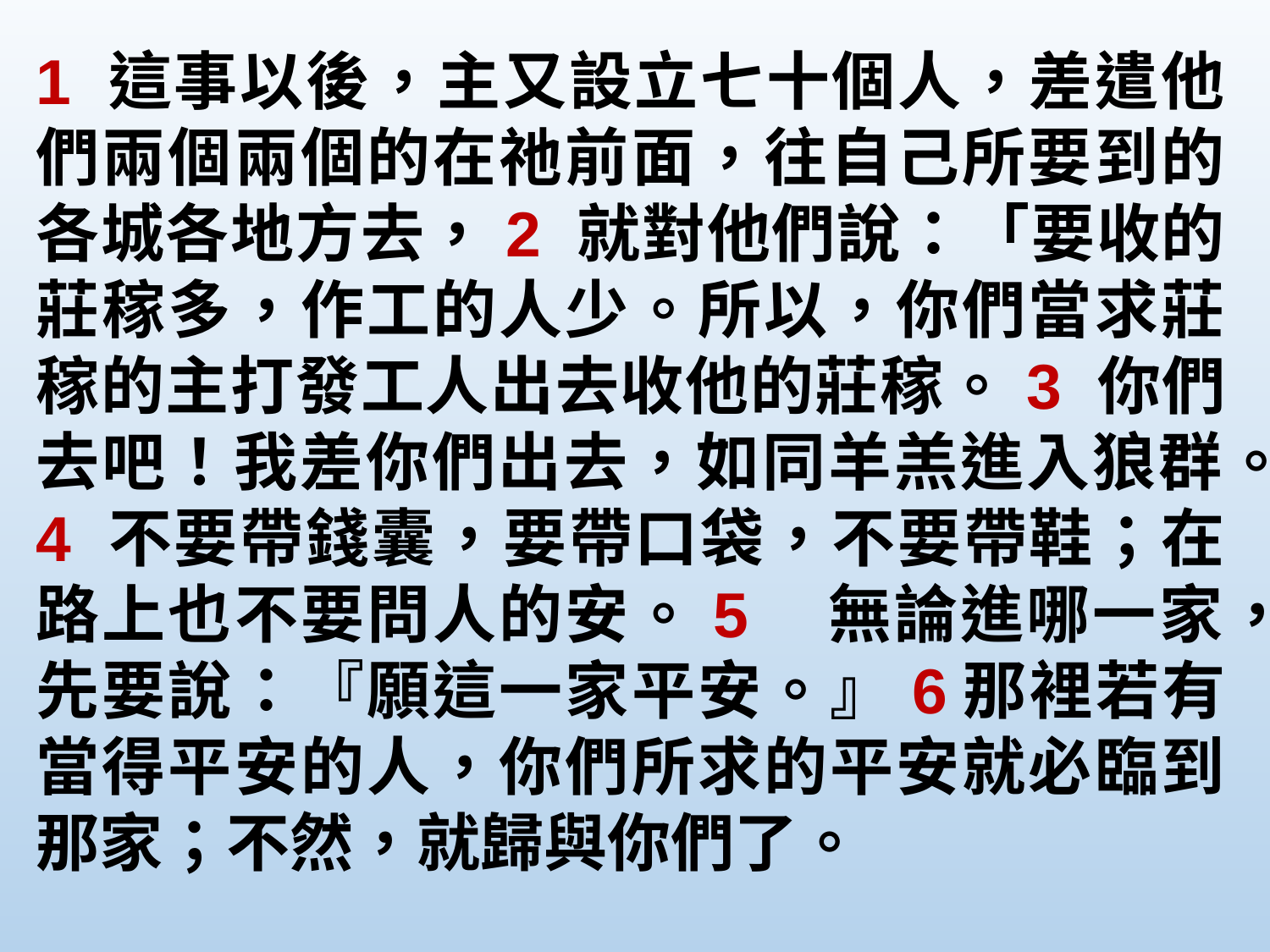

1 這事以後，主又設立七十個人，差遣他們兩個兩個的在祂前面，往自己所要到的各城各地方去，2 就對他們說：「要收的莊稼多，作工的人少。所以，你們當求莊稼的主打發工人出去收他的莊稼。3 你們去吧！我差你們出去，如同羊羔進入狼群。4 不要帶錢囊，要帶口袋，不要帶鞋；在路上也不要問人的安。5	無論進哪一家，先要說：『願這一家平安。』6	那裡若有當得平安的人，你們所求的平安就必臨到那家；不然，就歸與你們了。